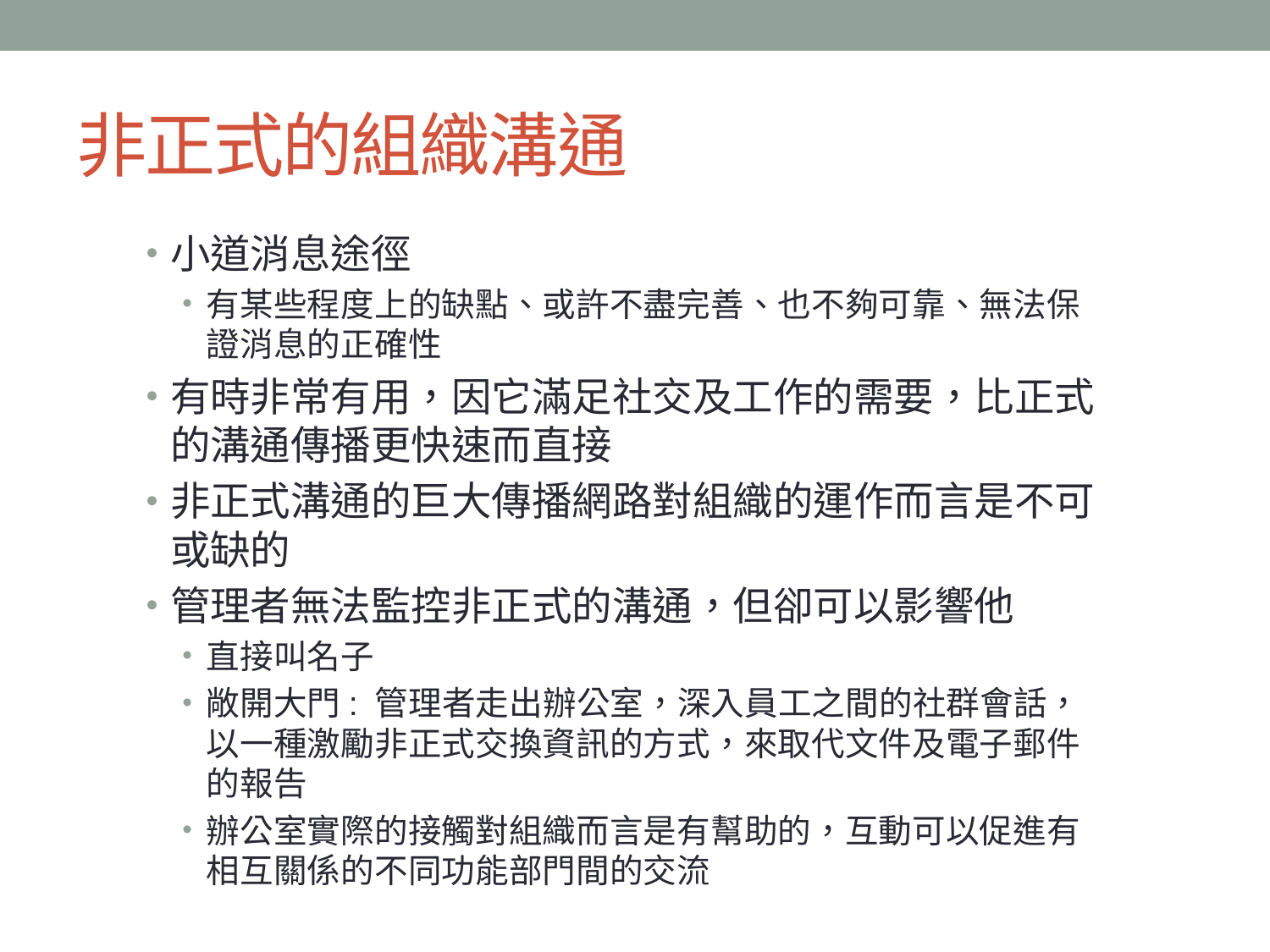

# 非正式的組織溝通
小道消息途徑
有某些程度上的缺點、或許不盡完善、也不夠可靠、無法保證消息的正確性
有時非常有用，因它滿足社交及工作的需要，比正式的溝通傳播更快速而直接
非正式溝通的巨大傳播網路對組織的運作而言是不可或缺的
管理者無法監控非正式的溝通，但卻可以影響他
直接叫名子
敞開大門: 管理者走出辦公室，深入員工之間的社群會話，以一種激勵非正式交換資訊的方式，來取代文件及電子郵件的報告
辦公室實際的接觸對組織而言是有幫助的，互動可以促進有相互關係的不同功能部門間的交流